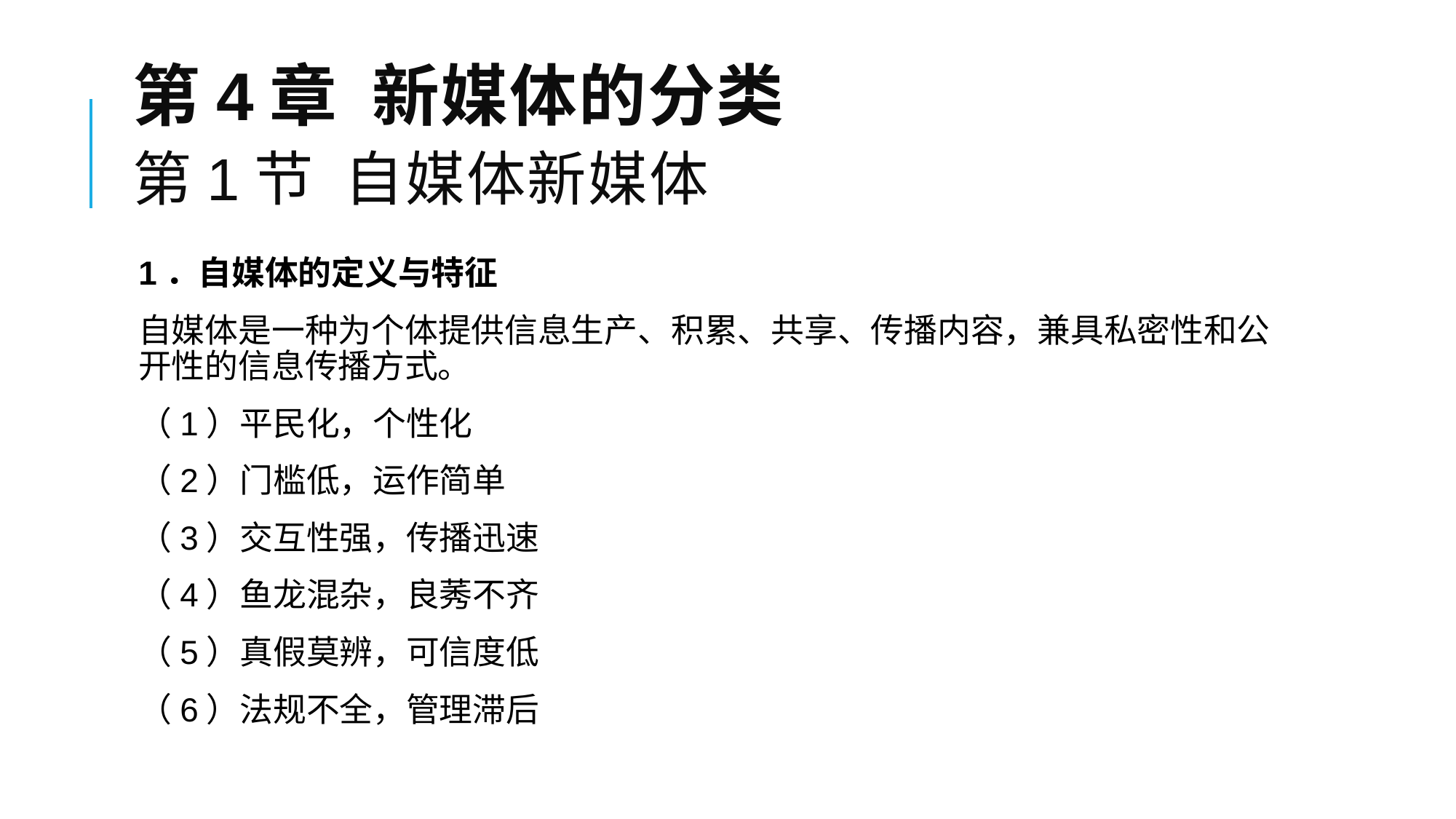

# 第4章  新媒体的分类 第1节  自媒体新媒体
1．自媒体的定义与特征
自媒体是一种为个体提供信息生产、积累、共享、传播内容，兼具私密性和公开性的信息传播方式。
（1）平民化，个性化
（2）门槛低，运作简单
（3）交互性强，传播迅速
（4）鱼龙混杂，良莠不齐
（5）真假莫辨，可信度低
（6）法规不全，管理滞后